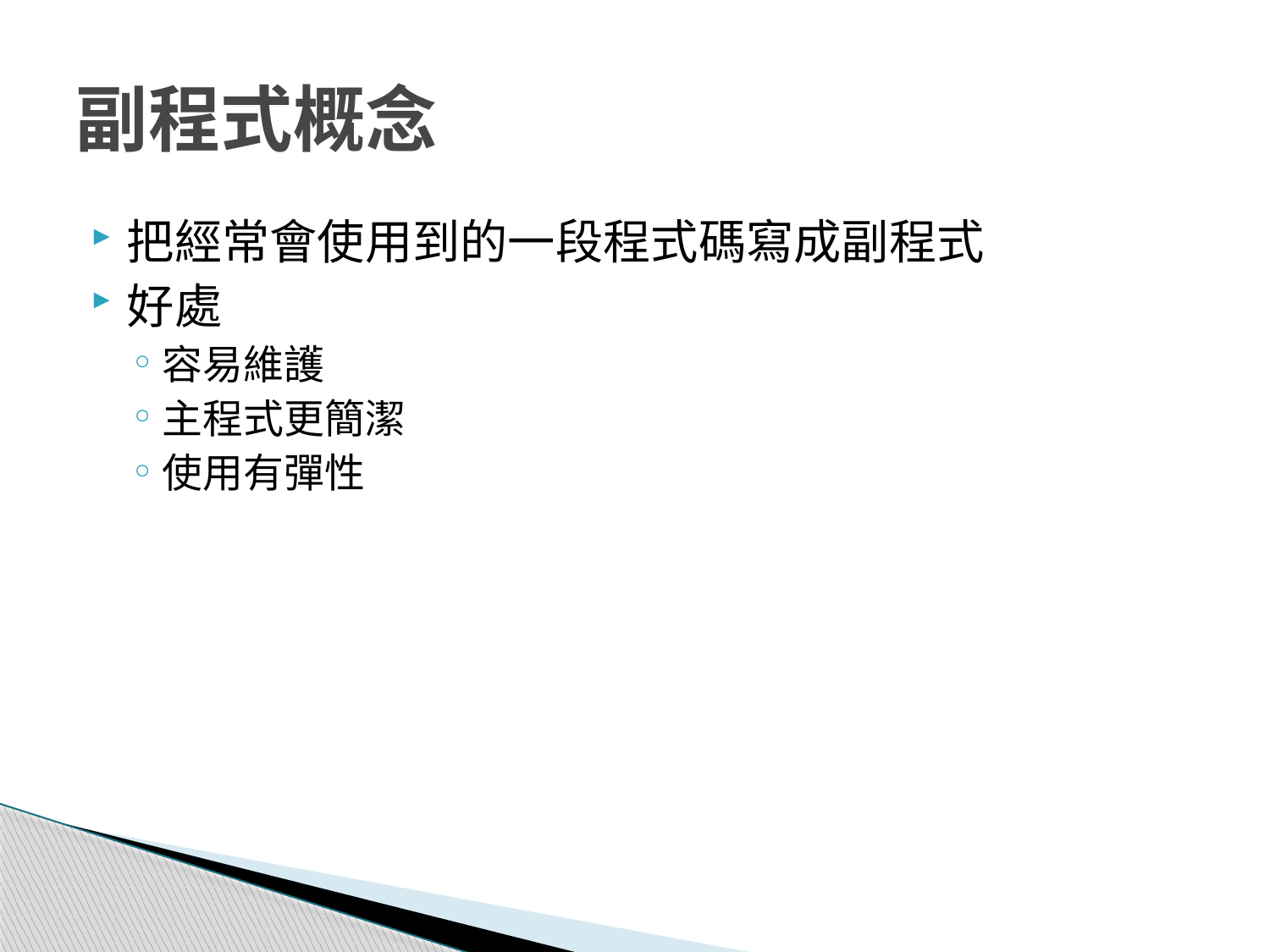

# 副程式概念
把經常會使用到的一段程式碼寫成副程式
好處
容易維護
主程式更簡潔
使用有彈性